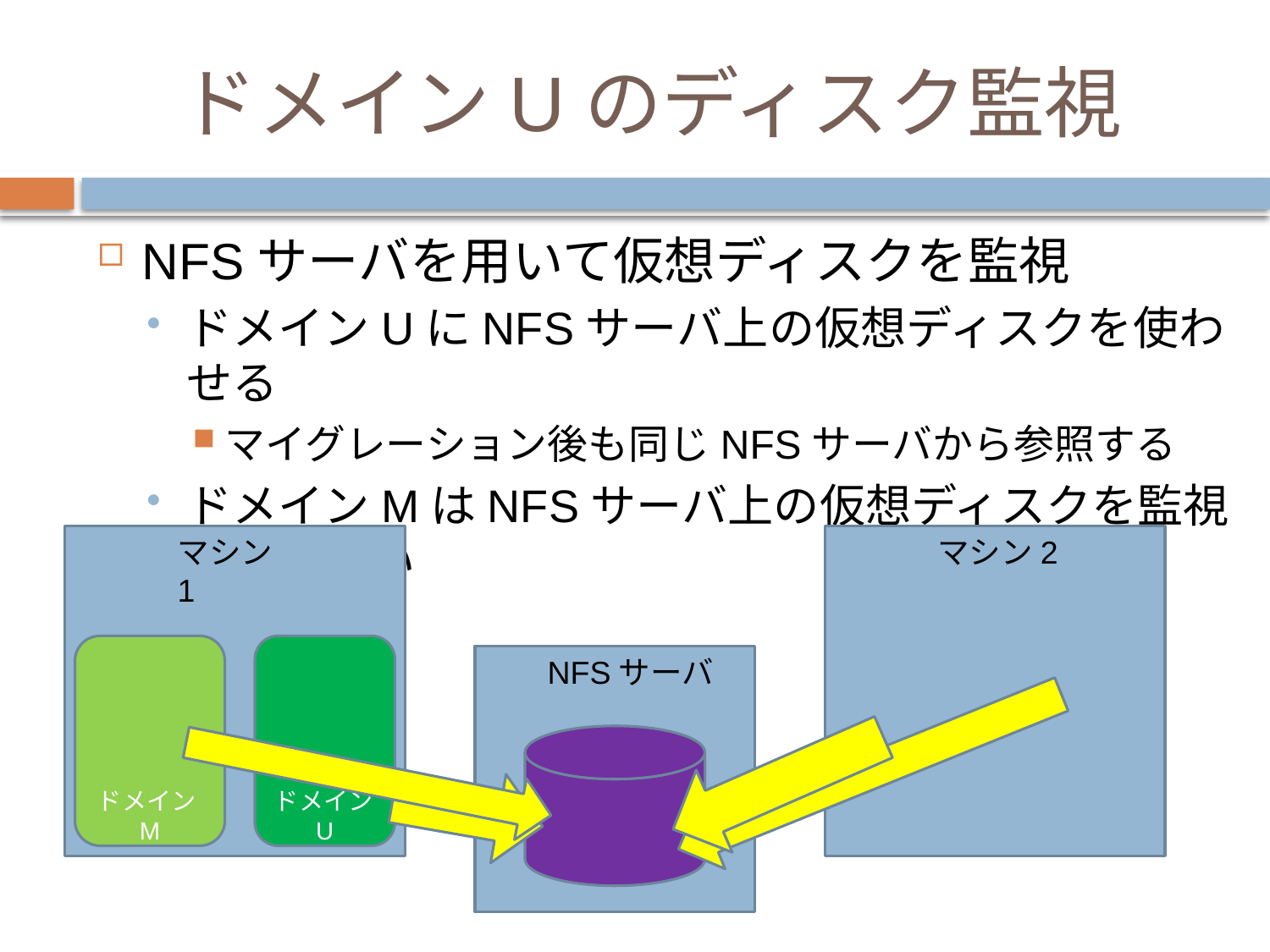

# ドメインUのディスク監視
NFSサーバを用いて仮想ディスクを監視
ドメインUにNFSサーバ上の仮想ディスクを使わせる
マイグレーション後も同じNFSサーバから参照する
ドメインMはNFSサーバ上の仮想ディスクを監視すればよい

マシン1

マシン2

ドメインM

ドメインU

NFSサーバ